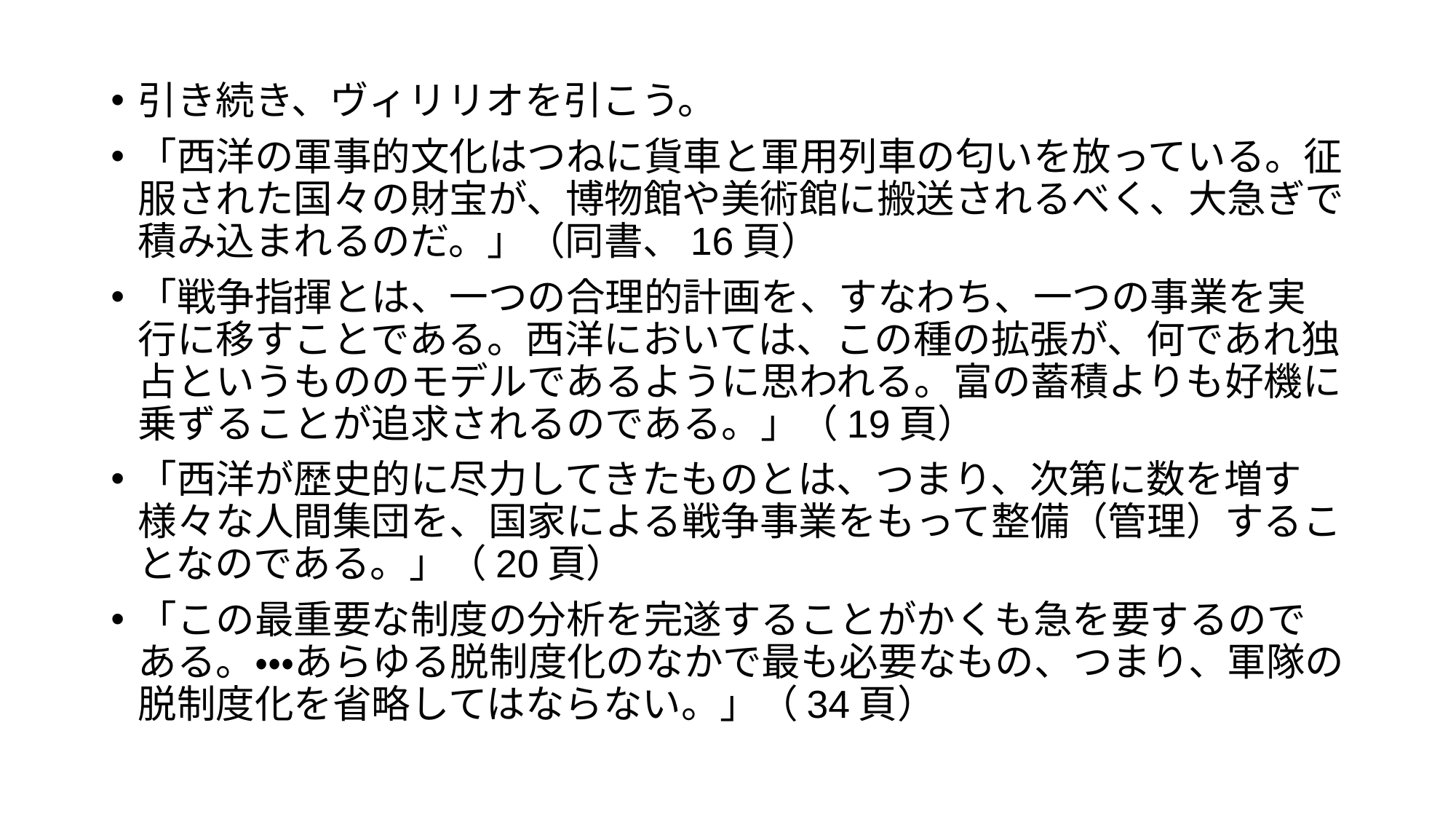

#
引き続き、ヴィリリオを引こう。
「西洋の軍事的文化はつねに貨車と軍用列車の匂いを放っている。征服された国々の財宝が、博物館や美術館に搬送されるべく、大急ぎで積み込まれるのだ。」（同書、16頁）
「戦争指揮とは、一つの合理的計画を、すなわち、一つの事業を実行に移すことである。西洋においては、この種の拡張が、何であれ独占というもののモデルであるように思われる。富の蓄積よりも好機に乗ずることが追求されるのである。」（19頁）
「西洋が歴史的に尽力してきたものとは、つまり、次第に数を増す様々な人間集団を、国家による戦争事業をもって整備（管理）することなのである。」（20頁）
「この最重要な制度の分析を完遂することがかくも急を要するのである。・・・あらゆる脱制度化のなかで最も必要なもの、つまり、軍隊の脱制度化を省略してはならない。」（34頁）